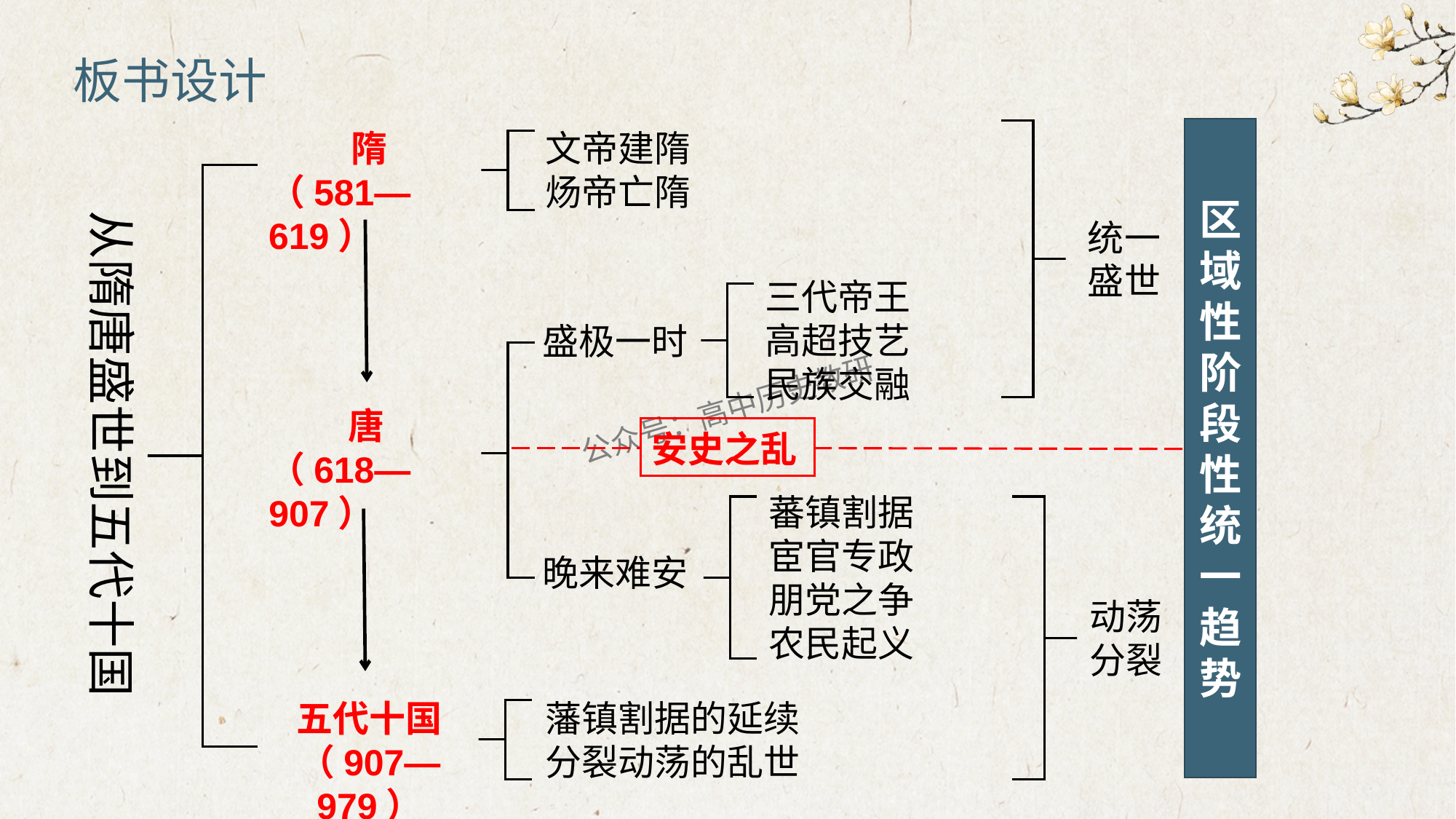

板书设计
区域性阶段性统一趋势
隋
（581—619）
文帝建隋
炀帝亡隋

从隋唐盛世到五代十国
统一
盛世
三代帝王
高超技艺
民族交融

盛极一时

唐
（618—907）

安史之乱
蕃镇割据
宦官专政
朋党之争
农民起义

晚来难安
动荡分裂
五代十国（907—979）
藩镇割据的延续
分裂动荡的乱世